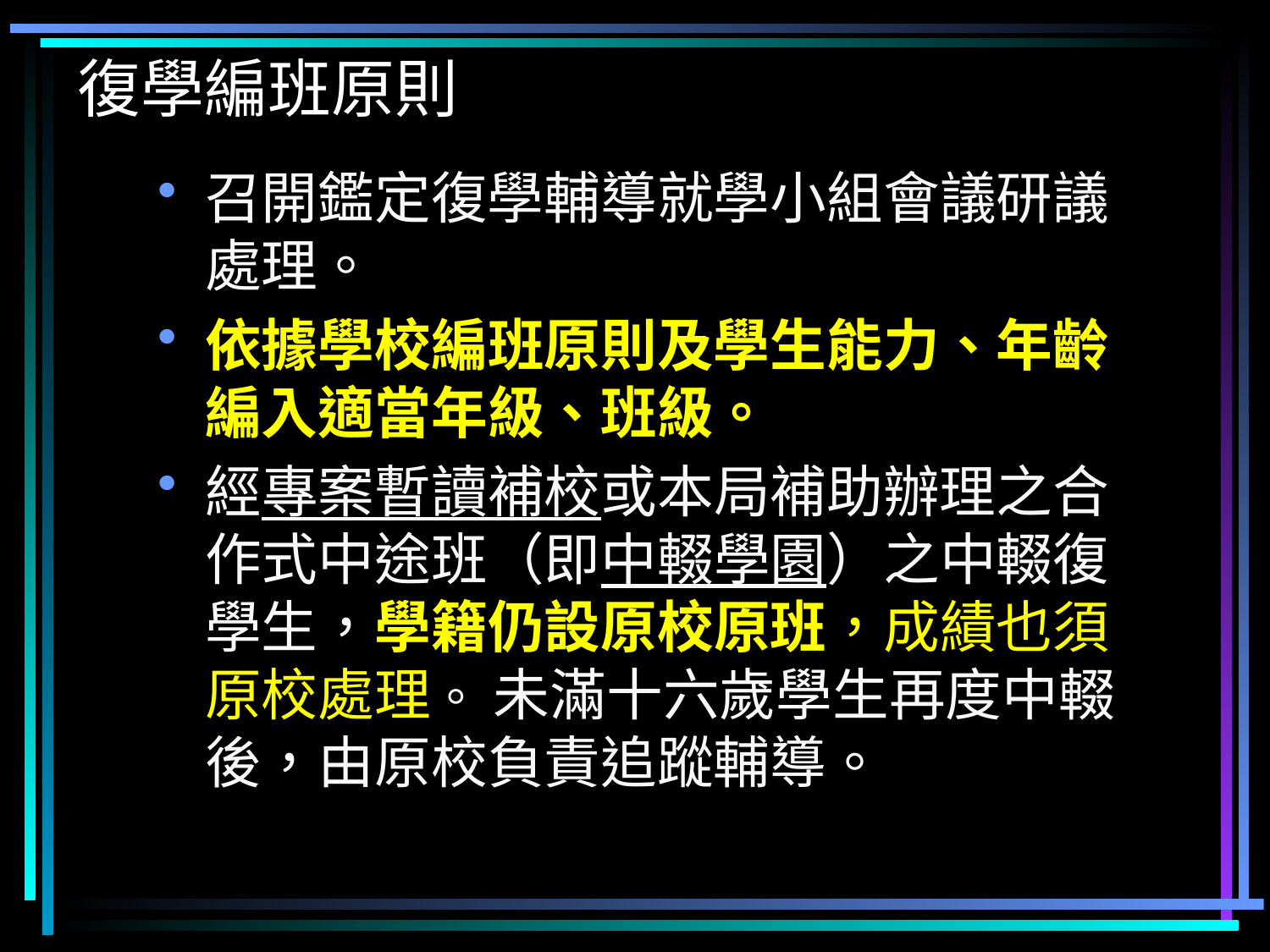

復學編班原則
召開鑑定復學輔導就學小組會議研議處理。
依據學校編班原則及學生能力、年齡編入適當年級、班級。
經專案暫讀補校或本局補助辦理之合作式中途班（即中輟學園）之中輟復學生，學籍仍設原校原班，成績也須原校處理。 未滿十六歲學生再度中輟後，由原校負責追蹤輔導。